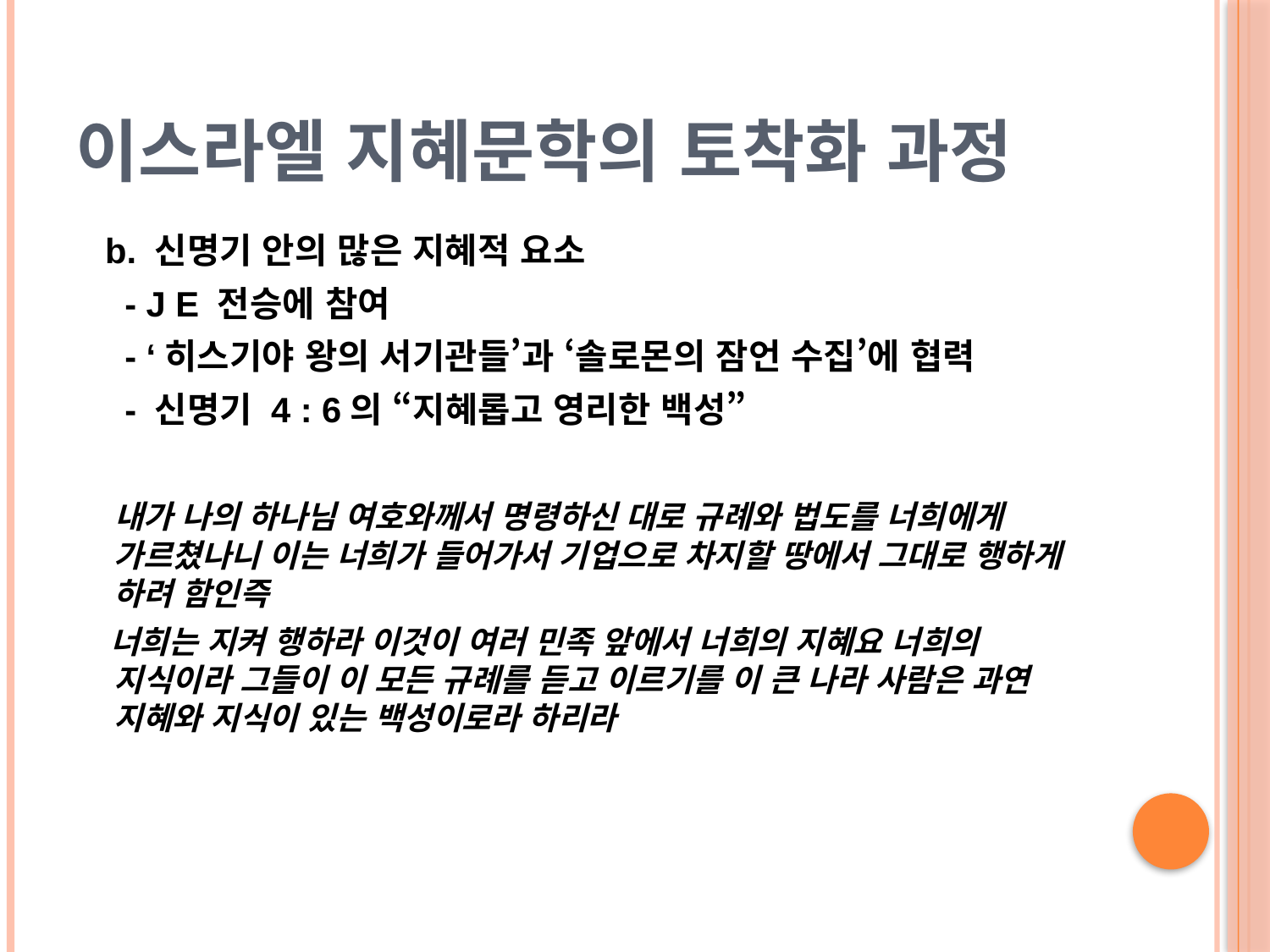

# 이스라엘 지혜문학의 토착화 과정
   b. 신명기 안의 많은 지혜적 요소
     - J E 전승에 참여
     - ‘히스기야 왕의 서기관들’과 ‘솔로몬의 잠언 수집’에 협력
     - 신명기 4 : 6의 “지혜롭고 영리한 백성”

   내가 나의 하나님 여호와께서 명령하신 대로 규례와 법도를 너희에게 가르쳤나니 이는 너희가 들어가서 기업으로 차지할 땅에서 그대로 행하게 하려 함인즉
   너희는 지켜 행하라 이것이 여러 민족 앞에서 너희의 지혜요 너희의 지식이라 그들이 이 모든 규례를 듣고 이르기를 이 큰 나라 사람은 과연 지혜와 지식이 있는 백성이로라 하리라